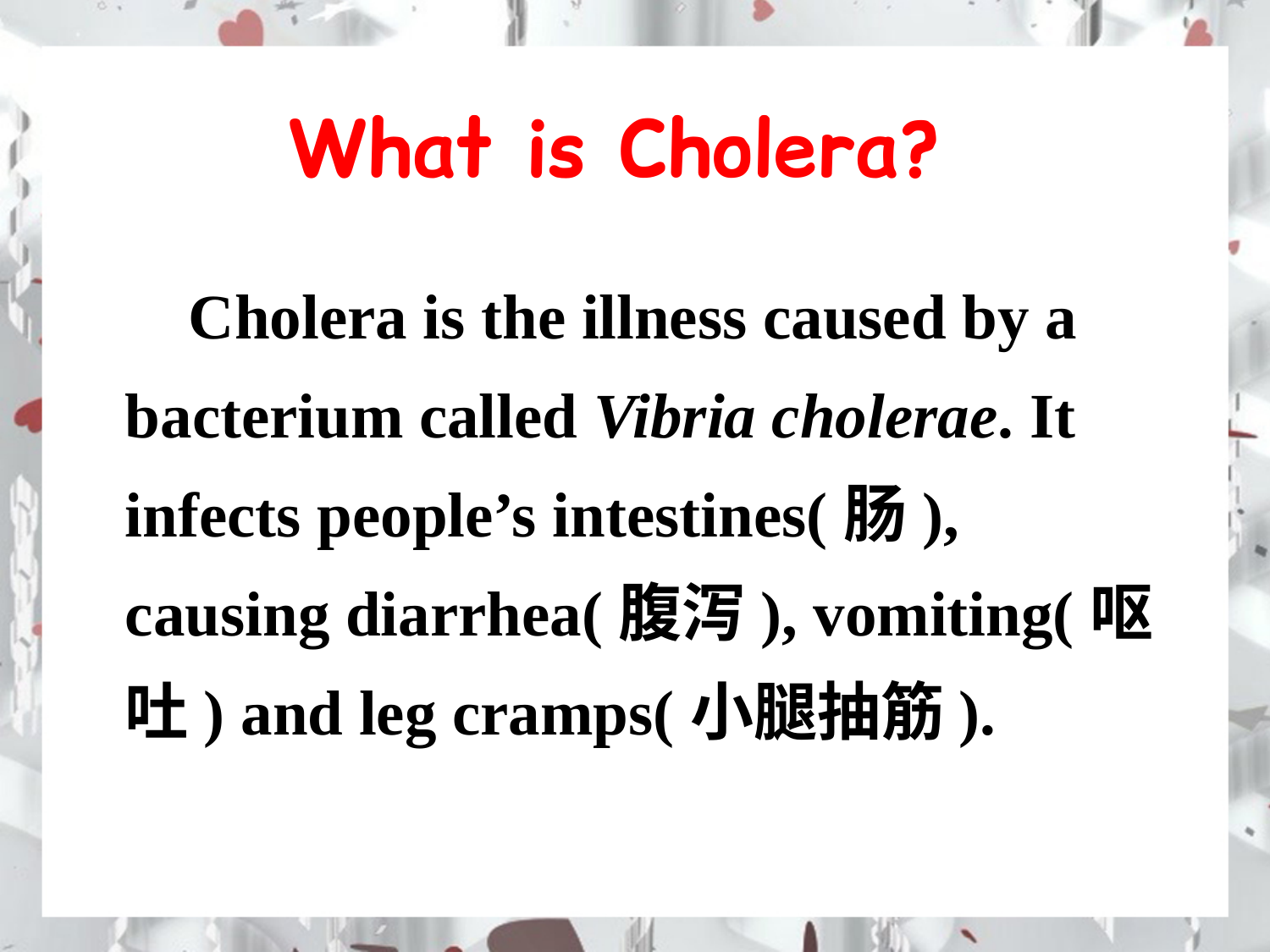

# What is Cholera?
       Cholera is the illness caused by a bacterium called Vibria cholerae. It infects people’s intestines(肠), causing diarrhea(腹泻), vomiting(呕吐) and leg cramps(小腿抽筋).